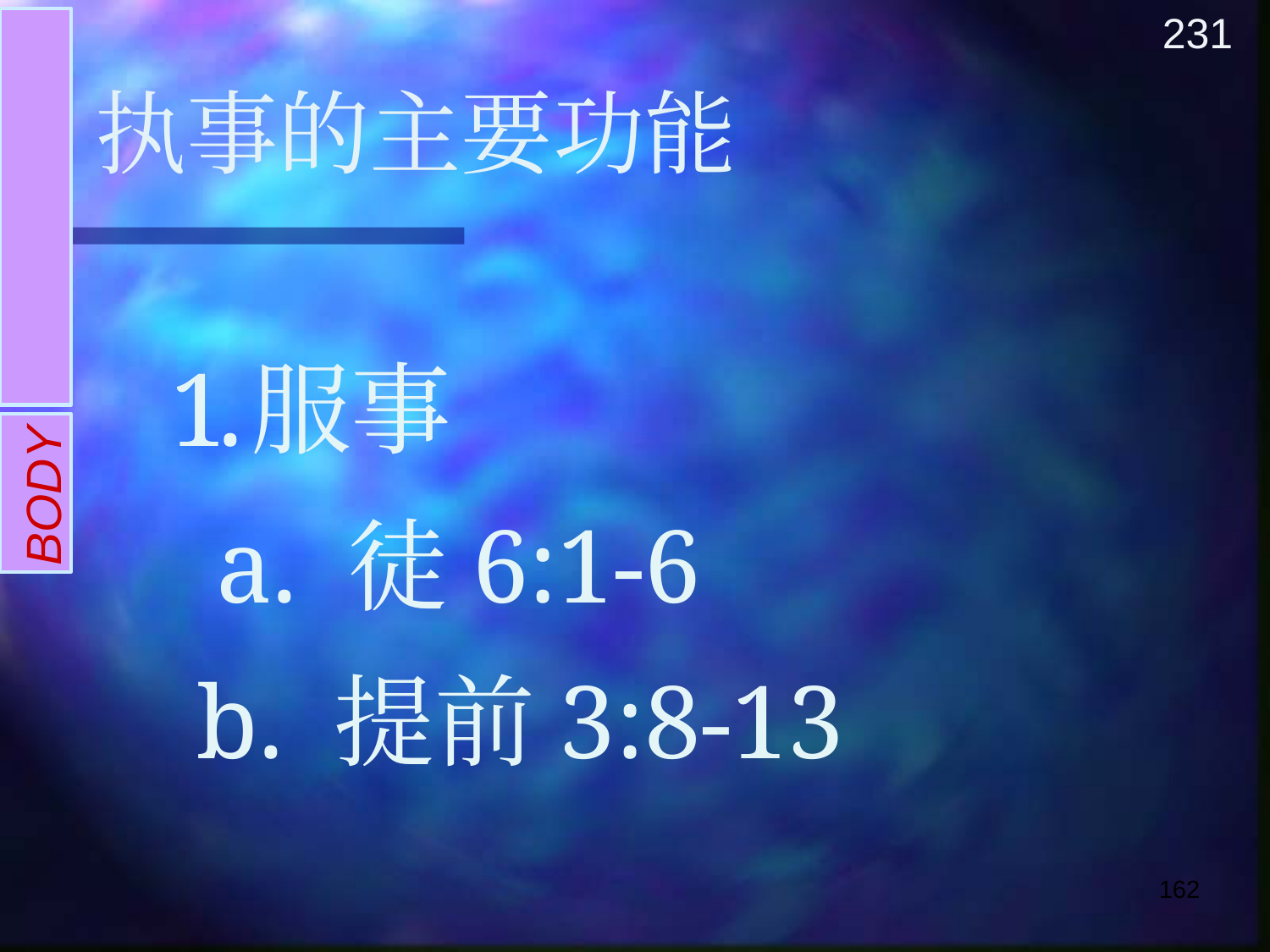

231
执事的主要功能
INTRODUCTION
服事
  a. 徒6:1-6
 b. 提前3:8-13
BODY
162